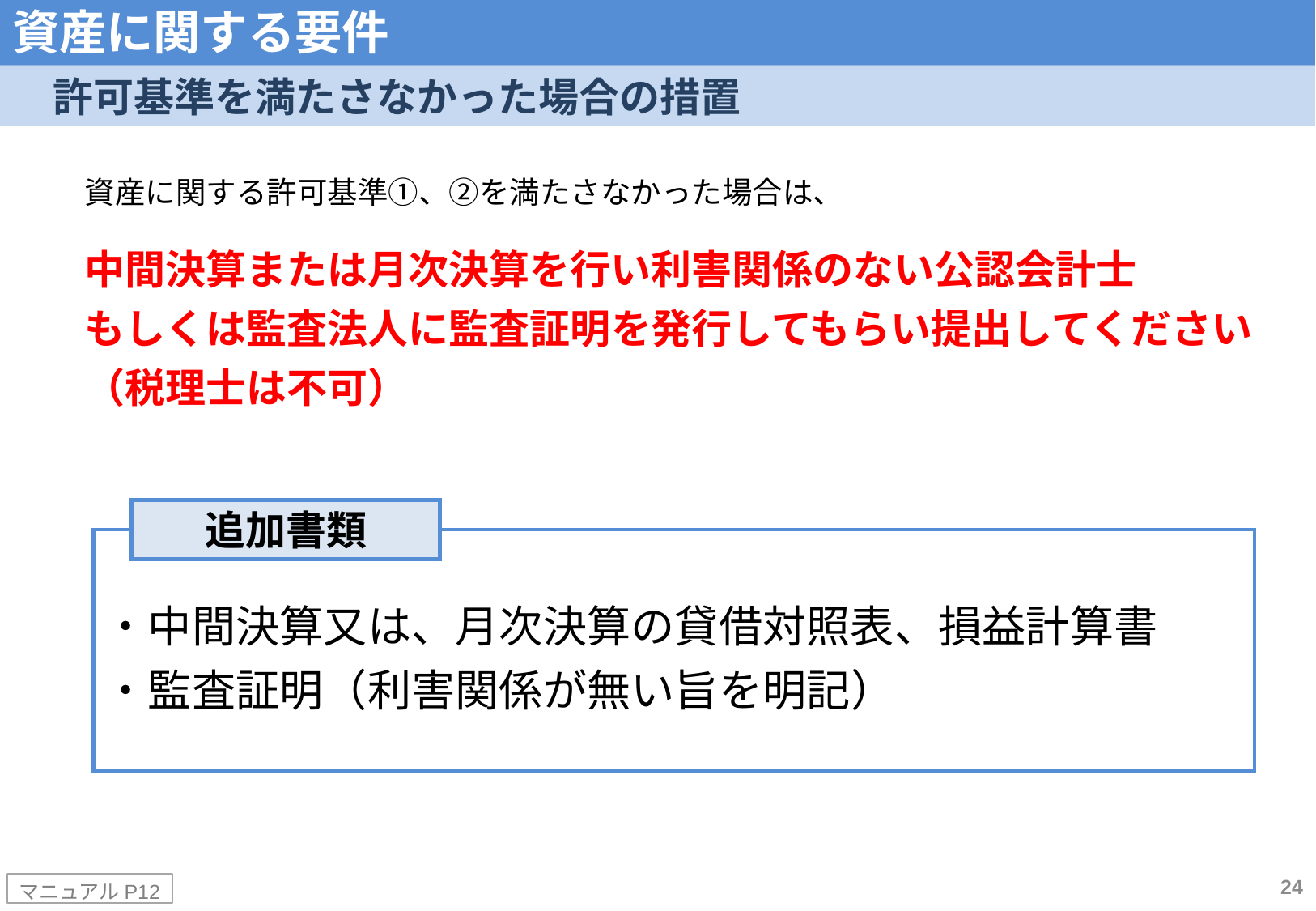

資産に関する要件
　許可基準を満たさなかった場合の措置
資産に関する許可基準①、②を満たさなかった場合は、
中間決算または月次決算を行い利害関係のない公認会計士
もしくは監査法人に監査証明を発行してもらい提出してください
（税理士は不可）
追加書類

・中間決算又は、月次決算の貸借対照表、損益計算書
・監査証明（利害関係が無い旨を明記）
24
マニュアルP12